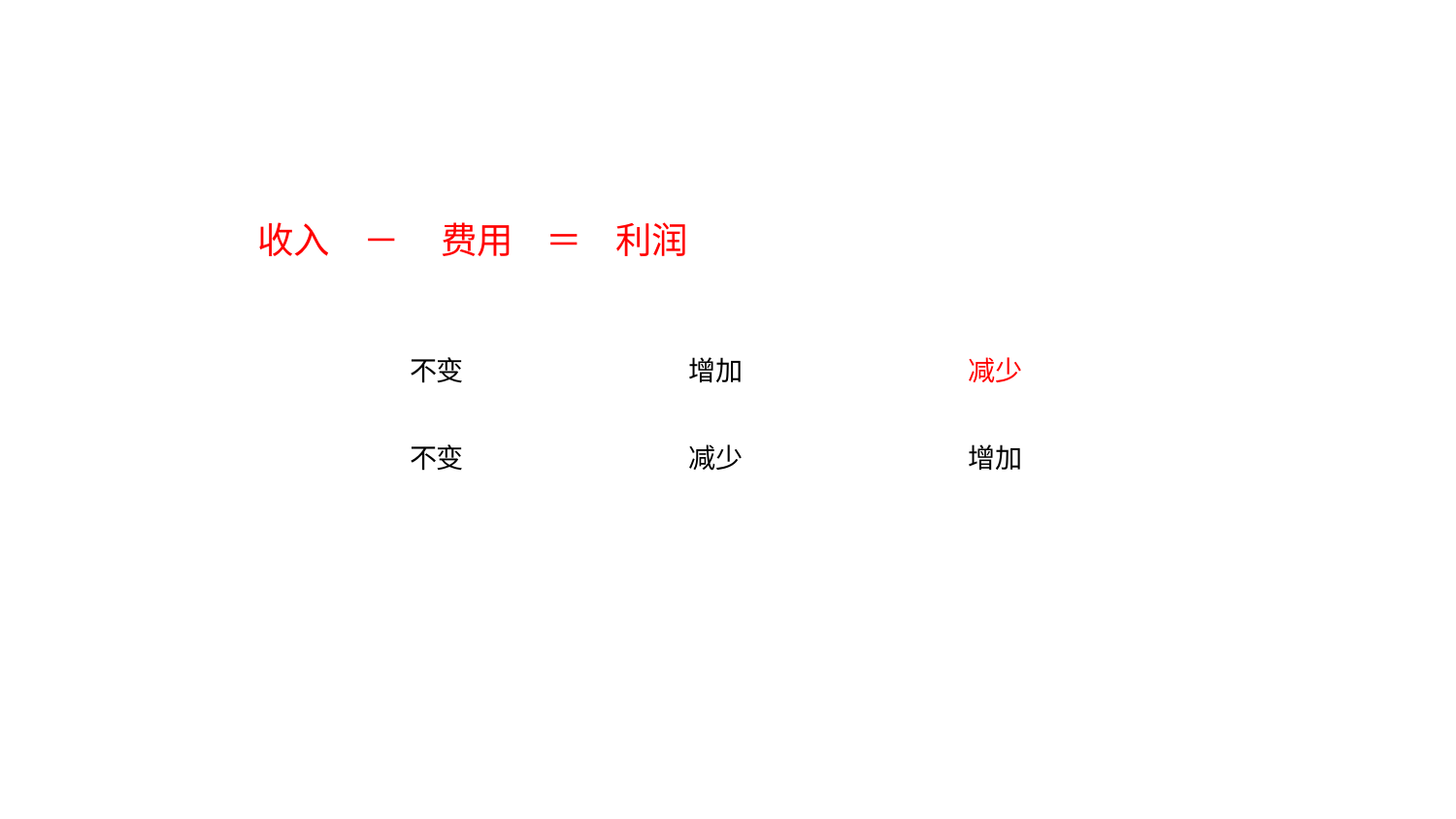

#
               收入    －     费用    ＝    利润

不变
增加
减少
不变
减少
增加